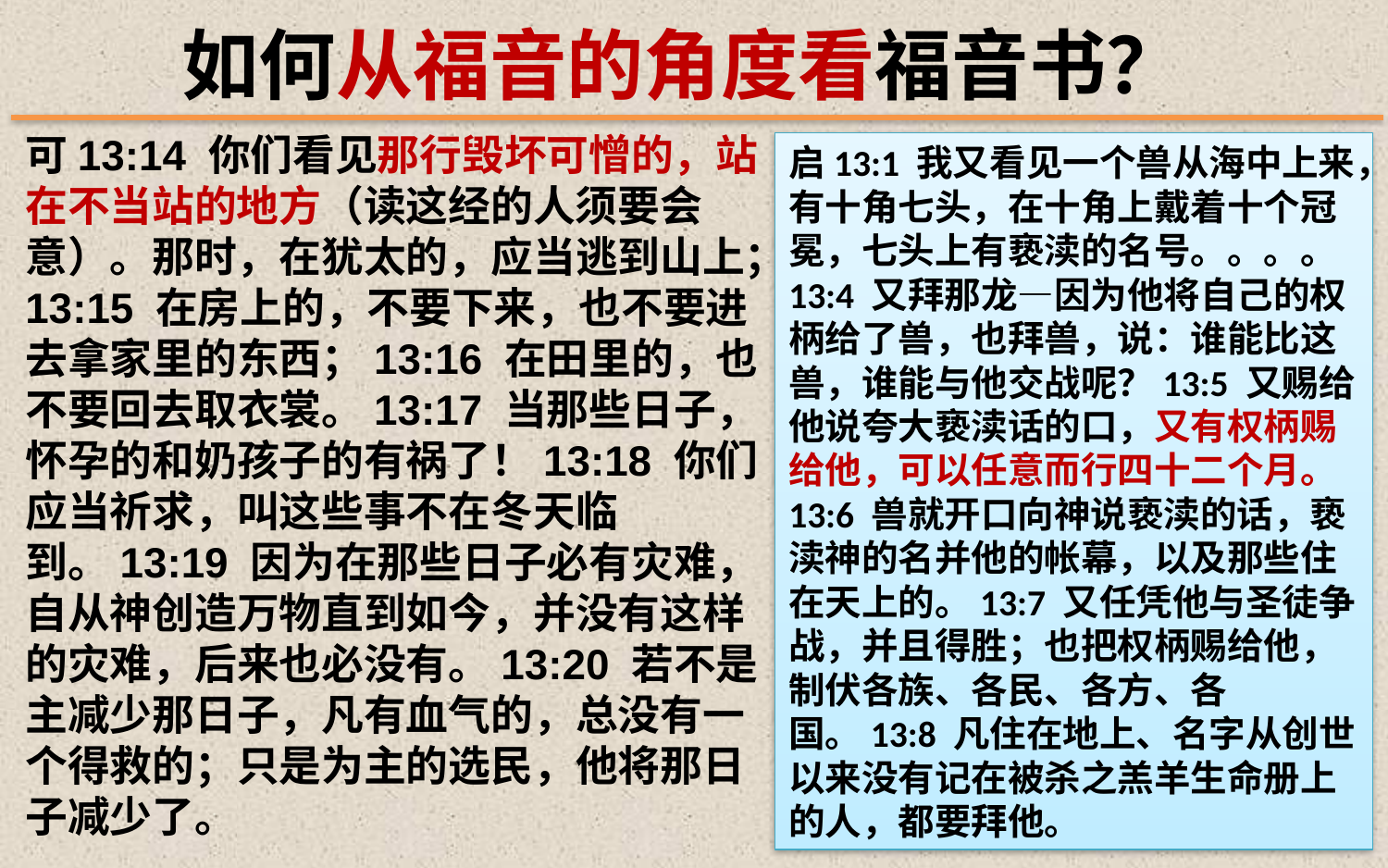

如何从福音的角度看福音书？
可13:14 你们看见那行毁坏可憎的，站在不当站的地方（读这经的人须要会意）。那时，在犹太的，应当逃到山上；13:15 在房上的，不要下来，也不要进去拿家里的东西；13:16 在田里的，也不要回去取衣裳。13:17 当那些日子，怀孕的和奶孩子的有祸了！13:18 你们应当祈求，叫这些事不在冬天临到。13:19 因为在那些日子必有灾难，自从神创造万物直到如今，并没有这样的灾难，后来也必没有。13:20 若不是主减少那日子，凡有血气的，总没有一个得救的；只是为主的选民，他将那日子减少了。
启13:1 我又看见一个兽从海中上来，有十角七头，在十角上戴着十个冠冕，七头上有亵渎的名号。。。。13:4 又拜那龙―因为他将自己的权柄给了兽，也拜兽，说：谁能比这兽，谁能与他交战呢？13:5 又赐给他说夸大亵渎话的口，又有权柄赐给他，可以任意而行四十二个月。13:6 兽就开口向神说亵渎的话，亵渎神的名并他的帐幕，以及那些住在天上的。13:7 又任凭他与圣徒争战，并且得胜；也把权柄赐给他，制伏各族、各民、各方、各国。13:8 凡住在地上、名字从创世以来没有记在被杀之羔羊生命册上的人，都要拜他。